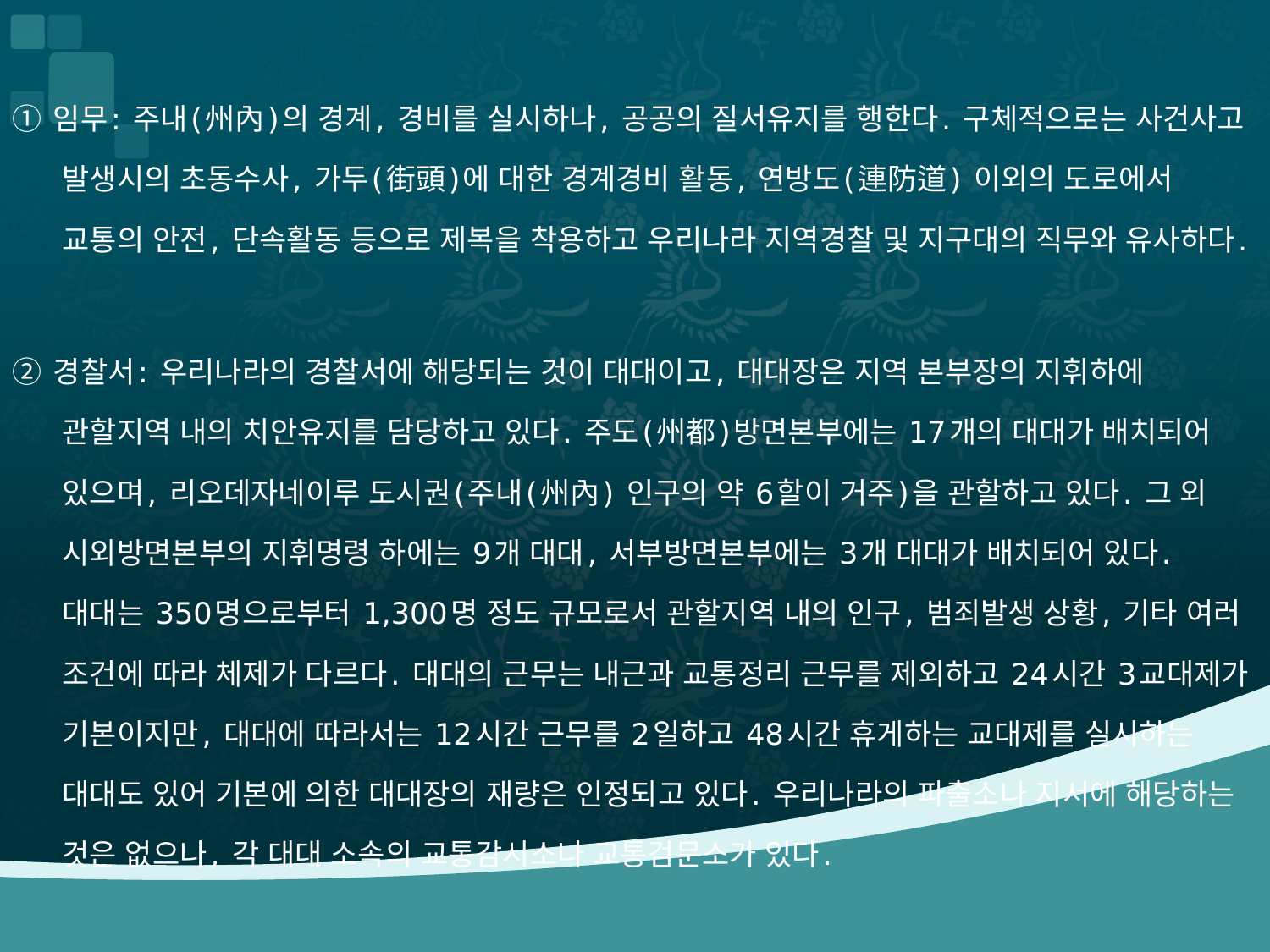

#
① 임무: 주내(州內)의 경계, 경비를 실시하나, 공공의 질서유지를 행한다. 구체적으로는 사건사고 발생시의 초동수사, 가두(街頭)에 대한 경계경비 활동, 연방도(連防道) 이외의 도로에서 교통의 안전, 단속활동 등으로 제복을 착용하고 우리나라 지역경찰 및 지구대의 직무와 유사하다.

② 경찰서: 우리나라의 경찰서에 해당되는 것이 대대이고, 대대장은 지역 본부장의 지휘하에 관할지역 내의 치안유지를 담당하고 있다. 주도(州都)방면본부에는 17개의 대대가 배치되어 있으며, 리오데자네이루 도시권(주내(州內) 인구의 약 6할이 거주)을 관할하고 있다. 그 외 시외방면본부의 지휘명령 하에는 9개 대대, 서부방면본부에는 3개 대대가 배치되어 있다. 대대는 350명으로부터 1,300명 정도 규모로서 관할지역 내의 인구, 범죄발생 상황, 기타 여러 조건에 따라 체제가 다르다. 대대의 근무는 내근과 교통정리 근무를 제외하고 24시간 3교대제가 기본이지만, 대대에 따라서는 12시간 근무를 2일하고 48시간 휴게하는 교대제를 실시하는 대대도 있어 기본에 의한 대대장의 재량은 인정되고 있다. 우리나라의 파출소나 지서에 해당하는 것은 없으나, 각 대대 소속의 교통감시소나 교통검문소가 있다.